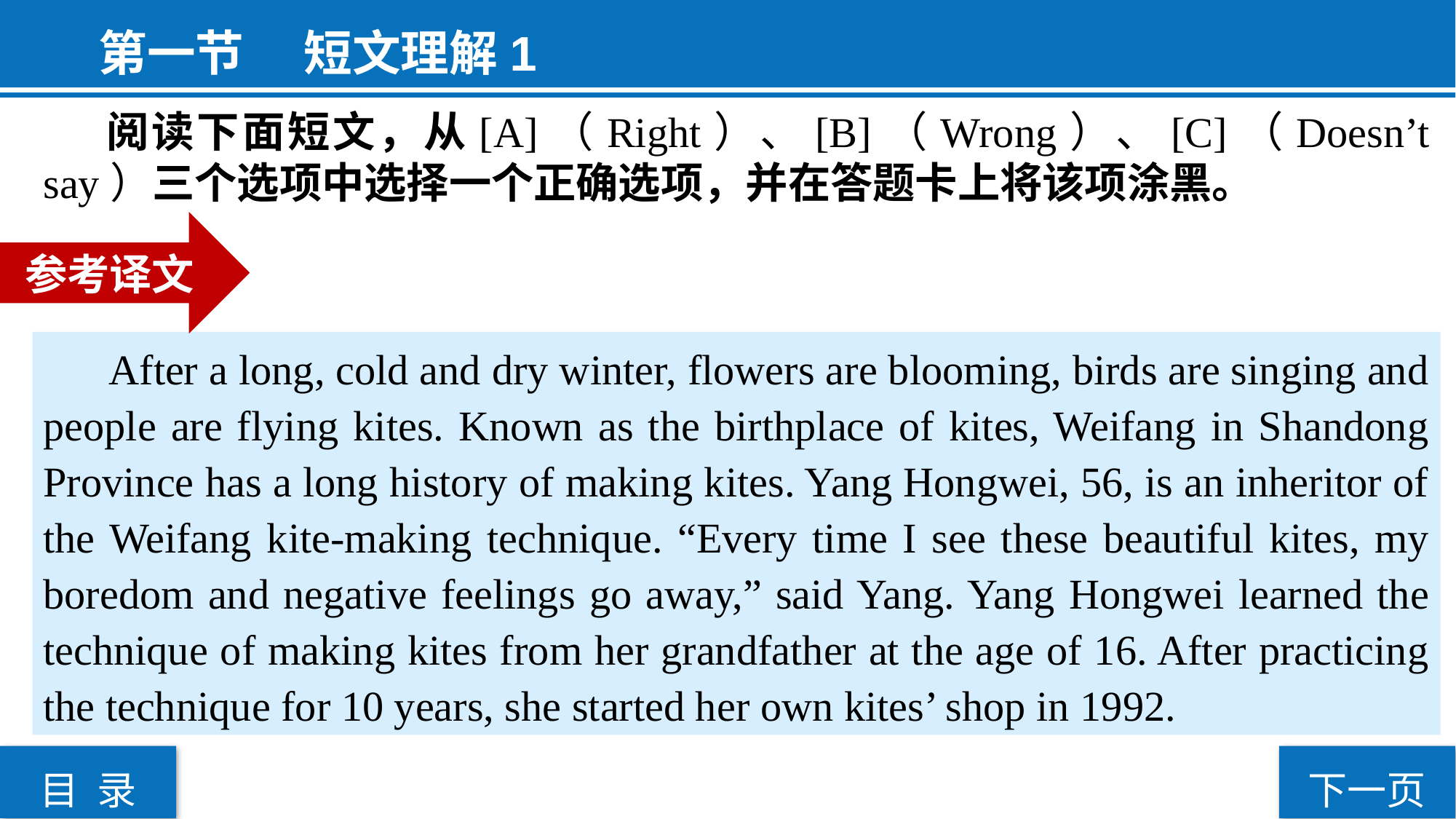

第一节  短文理解1
    阅读下面短文，从[A]（Right）、[B]（Wrong）、[C]（Doesn’t say）三个选项中选择一个正确选项，并在答题卡上将该项涂黑。
参考译文
      After a long, cold and dry winter, flowers are blooming, birds are singing and people are flying kites. Known as the birthplace of kites, Weifang in Shandong Province has a long history of making kites. Yang Hongwei, 56, is an inheritor of the Weifang kite-making technique. “Every time I see these beautiful kites, my boredom and negative feelings go away,” said Yang. Yang Hongwei learned the technique of making kites from her grandfather at the age of 16. After practicing the technique for 10 years, she started her own kites’ shop in 1992.